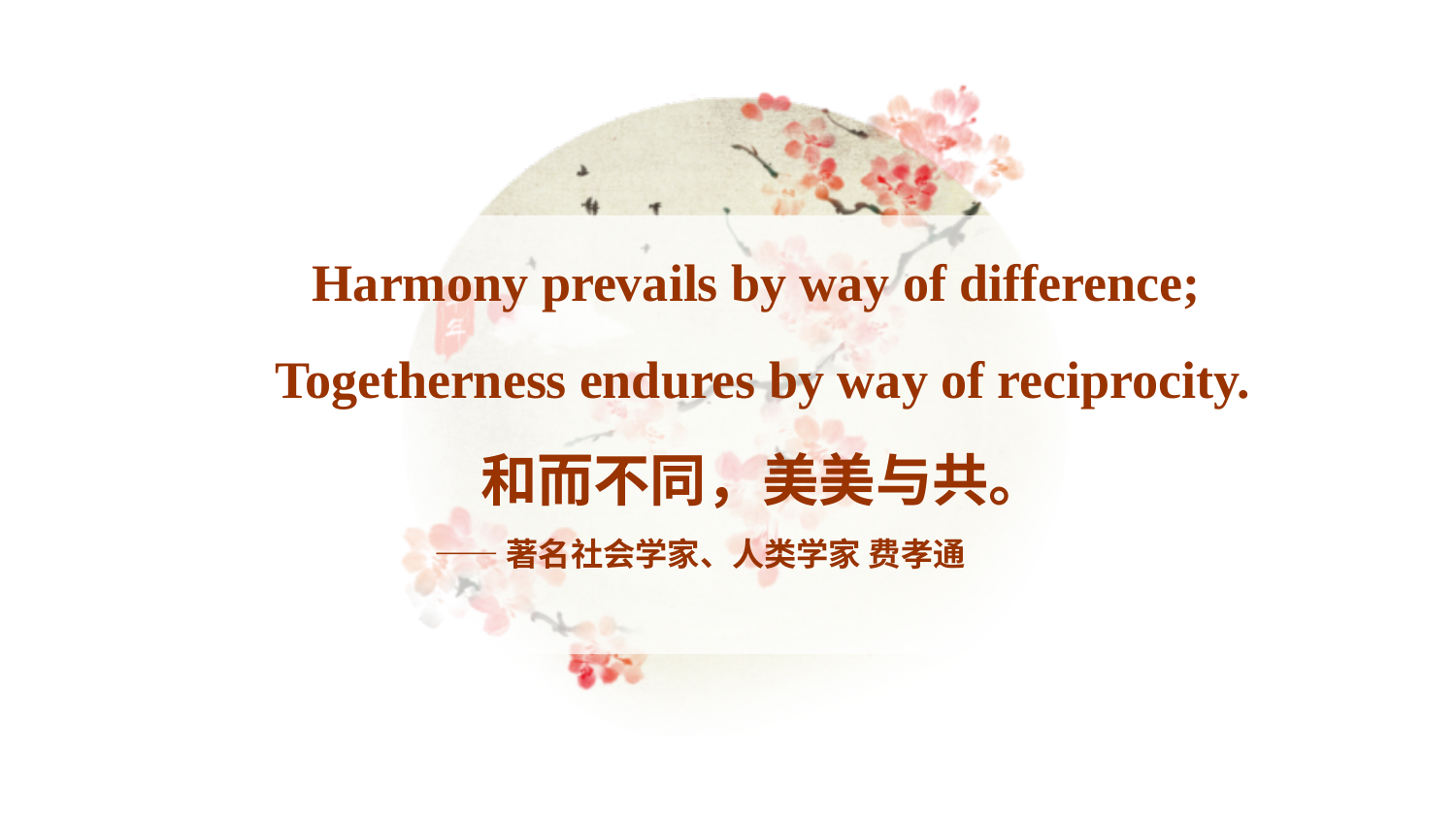

Harmony prevails by way of difference;
Togetherness endures by way of reciprocity.
和而不同，美美与共。
                                       ——著名社会学家、人类学家 费孝通